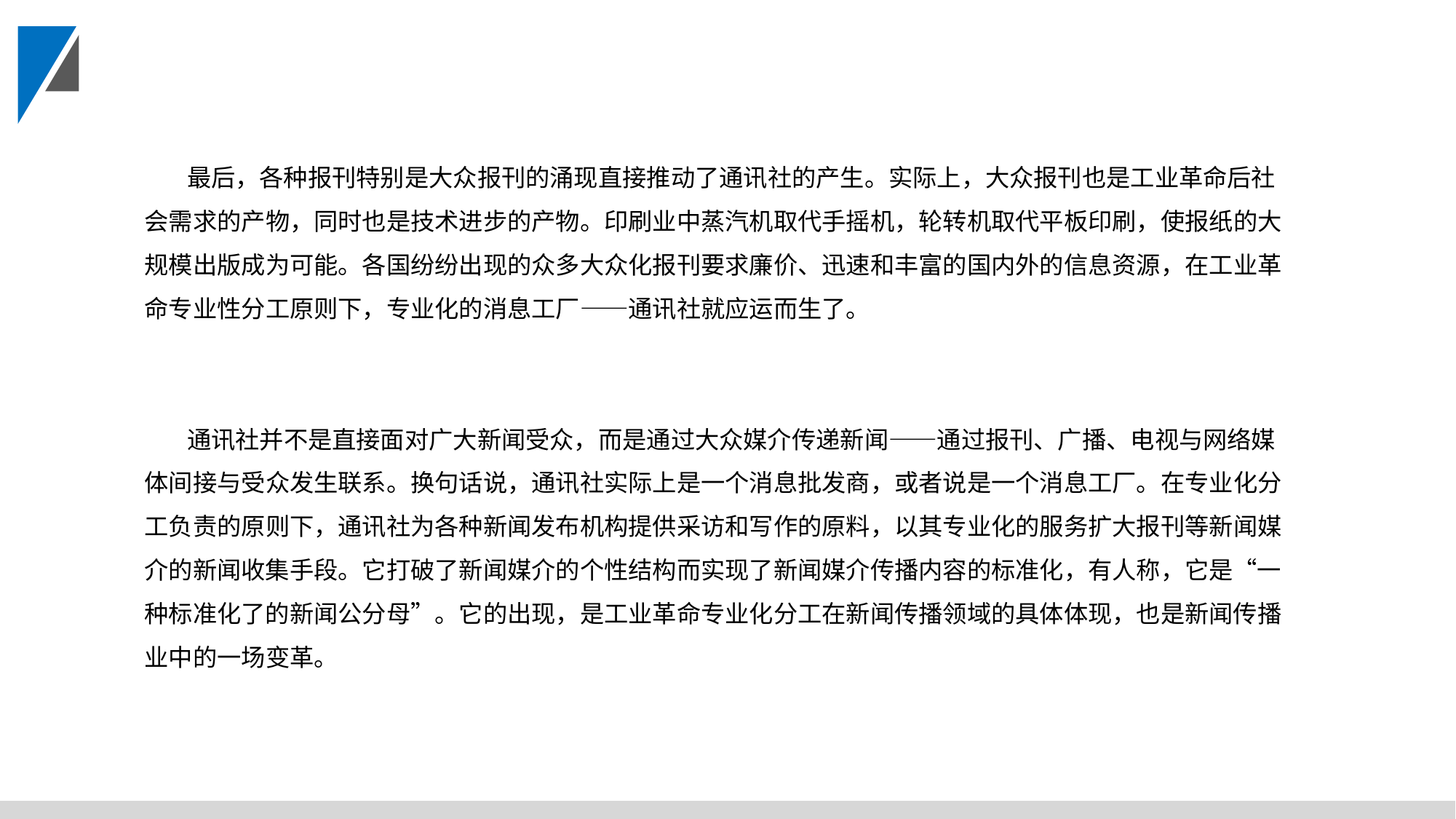

最后，各种报刊特别是大众报刊的涌现直接推动了通讯社的产生。实际上，大众报刊也是工业革命后社会需求的产物，同时也是技术进步的产物。印刷业中蒸汽机取代手摇机，轮转机取代平板印刷，使报纸的大规模出版成为可能。各国纷纷出现的众多大众化报刊要求廉价、迅速和丰富的国内外的信息资源，在工业革命专业性分工原则下，专业化的消息工厂——通讯社就应运而生了。

通讯社并不是直接面对广大新闻受众，而是通过大众媒介传递新闻——通过报刊、广播、电视与网络媒体间接与受众发生联系。换句话说，通讯社实际上是一个消息批发商，或者说是一个消息工厂。在专业化分工负责的原则下，通讯社为各种新闻发布机构提供采访和写作的原料，以其专业化的服务扩大报刊等新闻媒介的新闻收集手段。它打破了新闻媒介的个性结构而实现了新闻媒介传播内容的标准化，有人称，它是“一种标准化了的新闻公分母”。它的出现，是工业革命专业化分工在新闻传播领域的具体体现，也是新闻传播业中的一场变革。